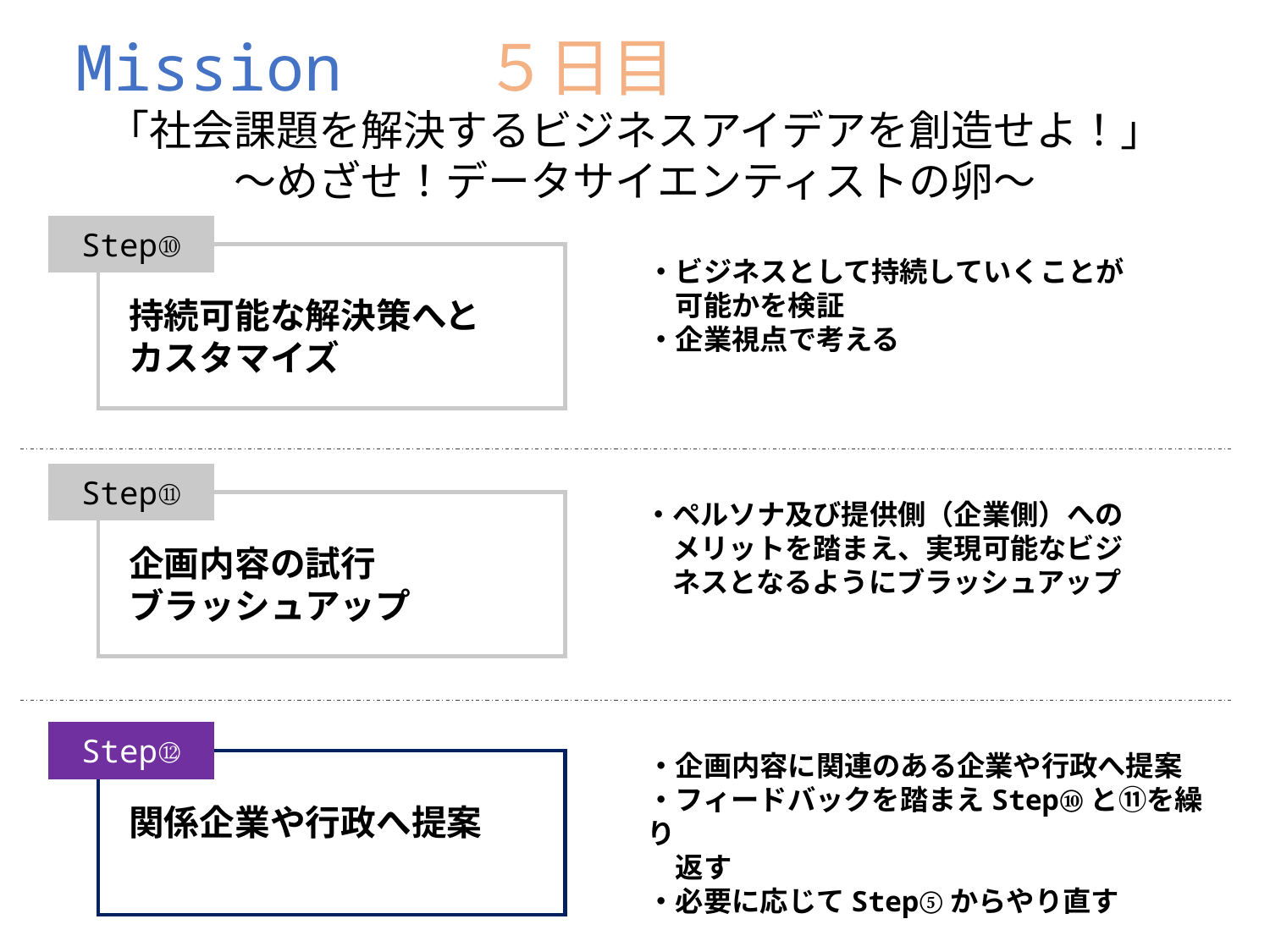

Mission　　５日目
「社会課題を解決するビジネスアイデアを創造せよ！」
～めざせ！データサイエンティストの卵～
Step⑩

持続可能な解決策へと
カスタマイズ
・ビジネスとして持続していくことが
　可能かを検証
・企業視点で考える
Step⑪

企画内容の試行
ブラッシュアップ
・ペルソナ及び提供側（企業側）への
　メリットを踏まえ、実現可能なビジ
　ネスとなるようにブラッシュアップ
Step⑫

関係企業や行政へ提案
・企画内容に関連のある企業や行政へ提案
・フィードバックを踏まえStep⑩と⑪を繰り
　返す
・必要に応じてStep⑤からやり直す